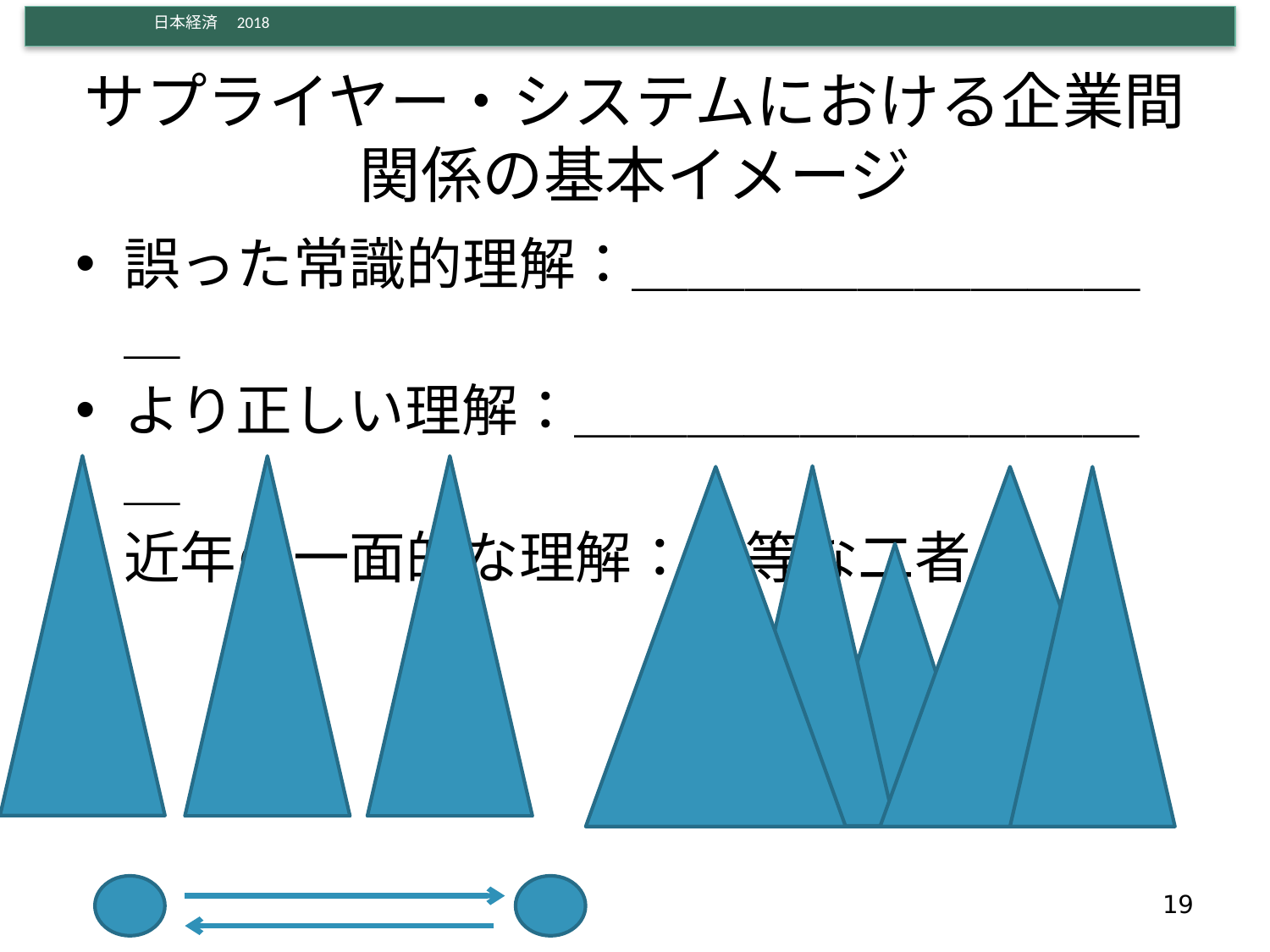

# サプライヤー・システムにおける企業間関係の基本イメージ
誤った常識的理解：＿＿＿＿＿＿＿＿＿＿
より正しい理解：＿＿＿＿＿＿＿＿＿＿＿
近年の一面的な理解：対等な二者

19